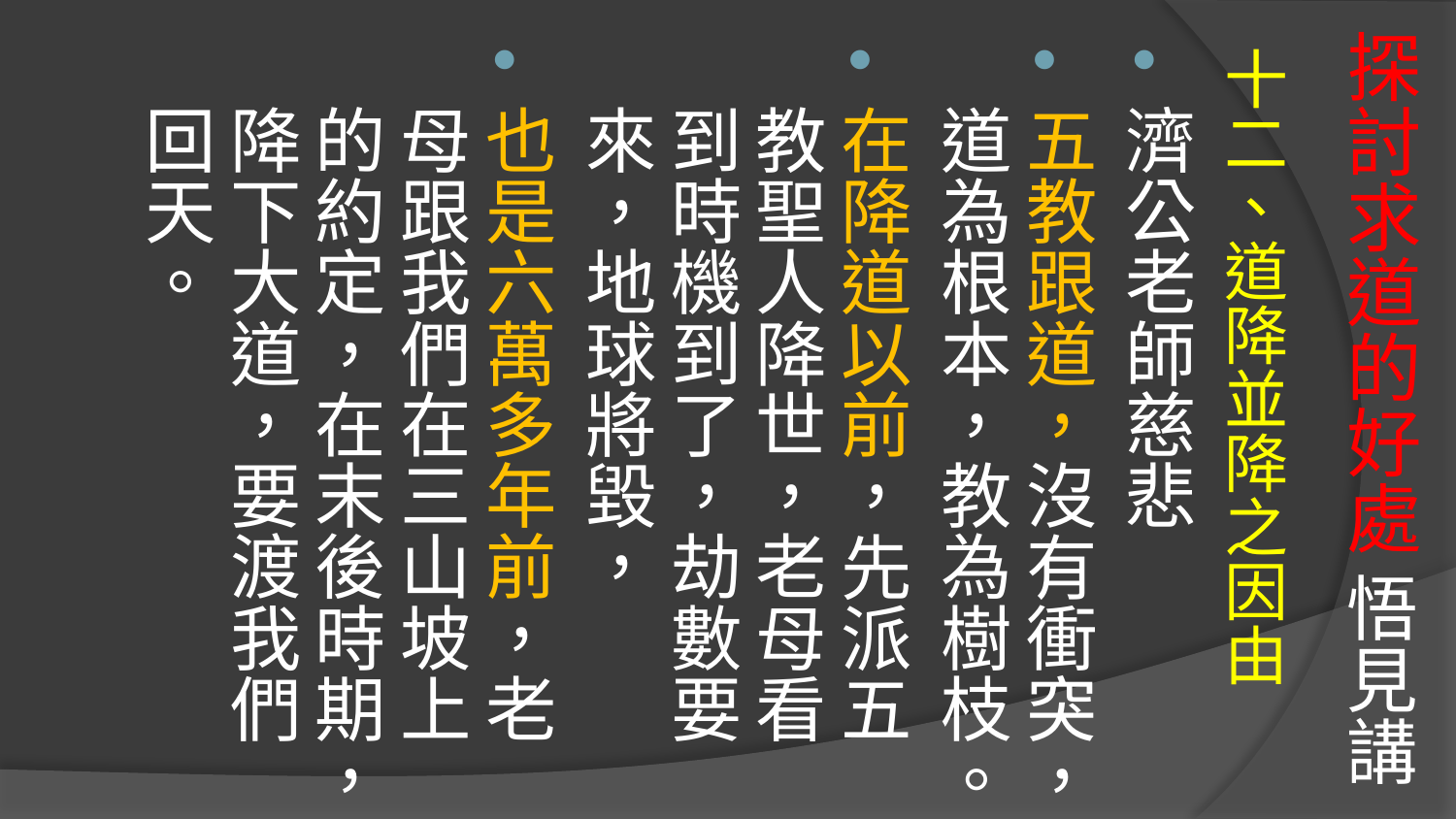

# 探討求道的好處 悟見講
十二、道降並降之因由
濟公老師慈悲
五教跟道，沒有衝突，道為根本，教為樹枝。
在降道以前，先派五教聖人降世，老母看到時機到了，劫數要來，地球將毀，
也是六萬多年前，老母跟我們在三山坡上的約定，在末後時期，降下大道，要渡我們回天。